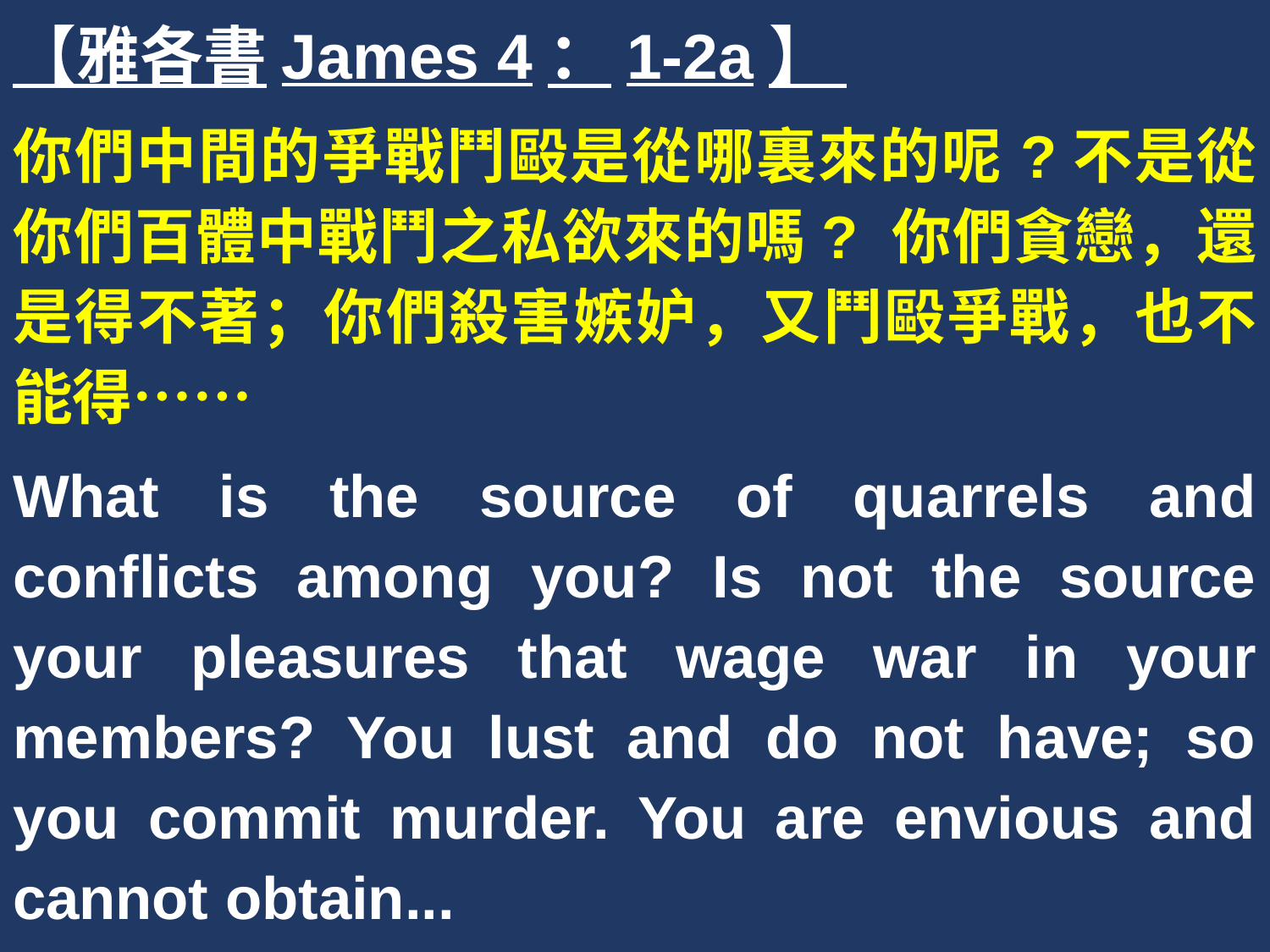

【雅各書James 4：1-2a】
你們中間的爭戰鬥毆是從哪裏來的呢?不是從你們百體中戰鬥之私欲來的嗎? 你們貪戀，還是得不著；你們殺害嫉妒，又鬥毆爭戰，也不能得……
What is the source of quarrels and conflicts among you? Is not the source your pleasures that wage war in your members? You lust and do not have; so you commit murder. You are envious and cannot obtain...